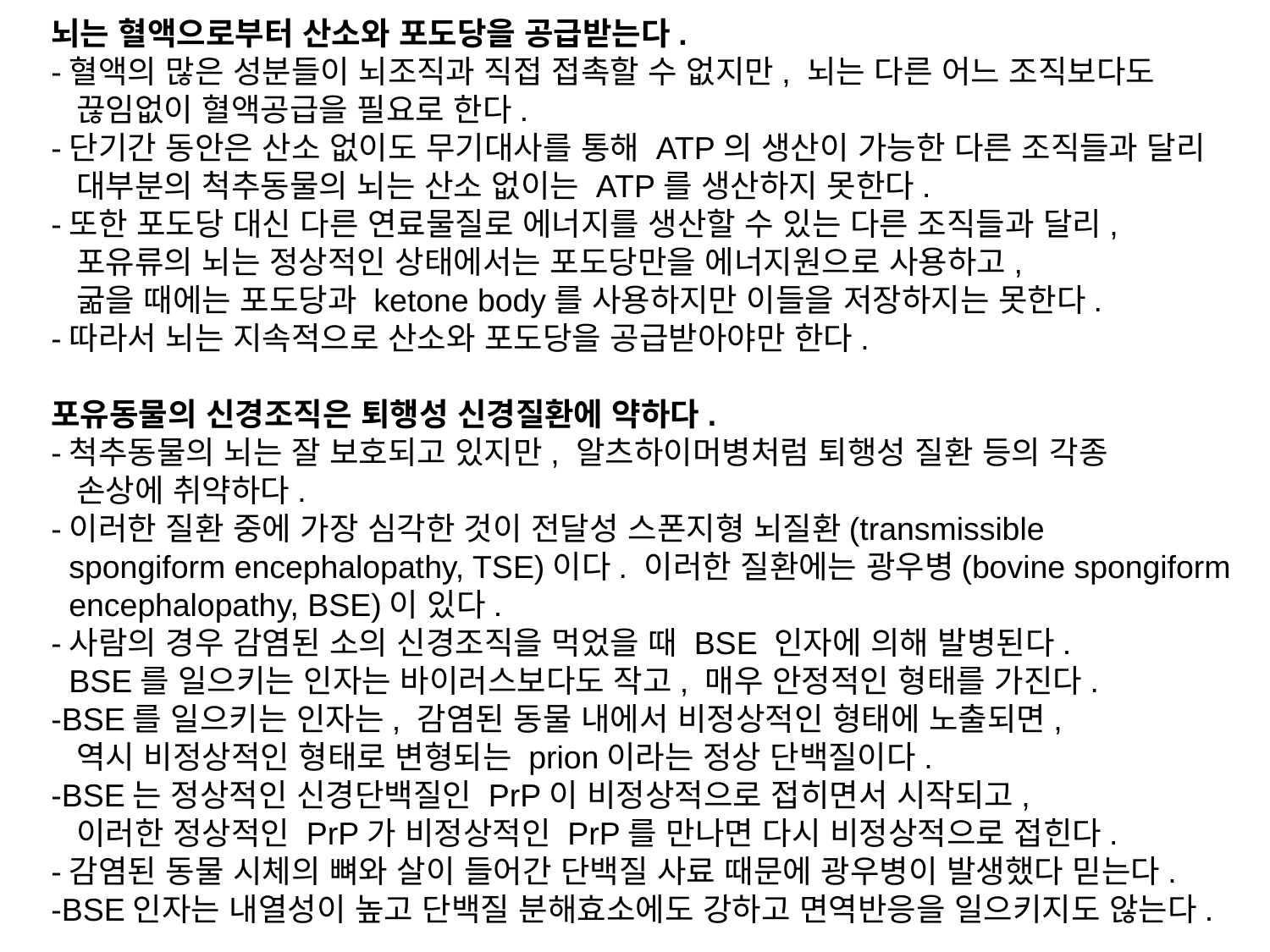

뇌는 혈액으로부터 산소와 포도당을 공급받는다.
-혈액의 많은 성분들이 뇌조직과 직접 접촉할 수 없지만, 뇌는 다른 어느 조직보다도
  끊임없이 혈액공급을 필요로 한다.
-단기간 동안은 산소 없이도 무기대사를 통해 ATP의 생산이 가능한 다른 조직들과 달리
  대부분의 척추동물의 뇌는 산소 없이는 ATP를 생산하지 못한다.
-또한 포도당 대신 다른 연료물질로 에너지를 생산할 수 있는 다른 조직들과 달리,
  포유류의 뇌는 정상적인 상태에서는 포도당만을 에너지원으로 사용하고,
  굶을 때에는 포도당과 ketone body를 사용하지만 이들을 저장하지는 못한다.
-따라서 뇌는 지속적으로 산소와 포도당을 공급받아야만 한다.

포유동물의 신경조직은 퇴행성 신경질환에 약하다.
-척추동물의 뇌는 잘 보호되고 있지만, 알츠하이머병처럼 퇴행성 질환 등의 각종
  손상에 취약하다.
-이러한 질환 중에 가장 심각한 것이 전달성 스폰지형 뇌질환(transmissible
  spongiform encephalopathy, TSE)이다. 이러한 질환에는 광우병(bovine spongiform
  encephalopathy, BSE)이 있다.
-사람의 경우 감염된 소의 신경조직을 먹었을 때 BSE 인자에 의해 발병된다.
  BSE를 일으키는 인자는 바이러스보다도 작고, 매우 안정적인 형태를 가진다.
-BSE를 일으키는 인자는, 감염된 동물 내에서 비정상적인 형태에 노출되면,
  역시 비정상적인 형태로 변형되는 prion이라는 정상 단백질이다.
-BSE는 정상적인 신경단백질인 PrP이 비정상적으로 접히면서 시작되고,
  이러한 정상적인 PrP가 비정상적인 PrP를 만나면 다시 비정상적으로 접힌다.
-감염된 동물 시체의 뼈와 살이 들어간 단백질 사료 때문에 광우병이 발생했다 믿는다.
-BSE인자는 내열성이 높고 단백질 분해효소에도 강하고 면역반응을 일으키지도 않는다.